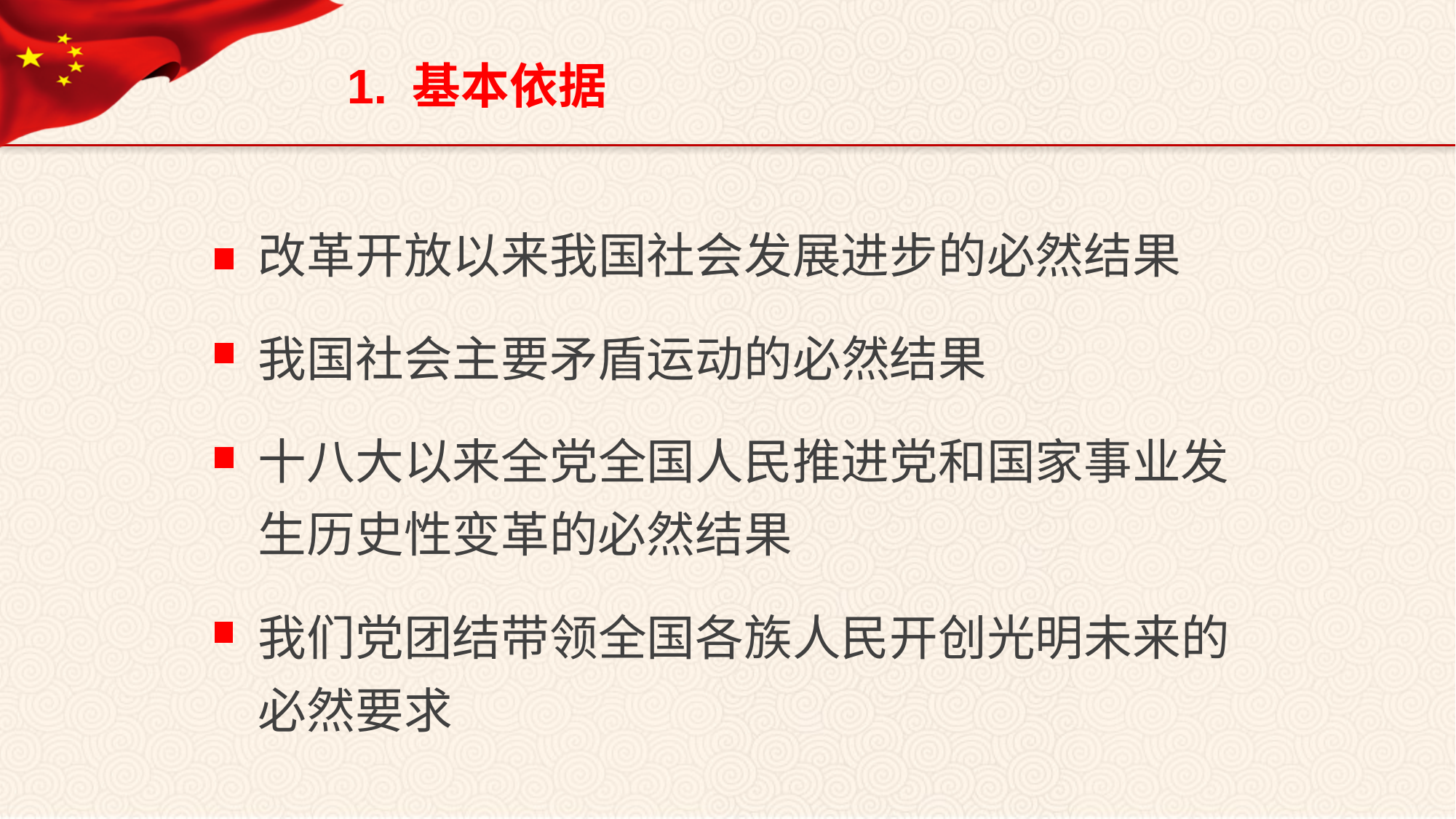

1. 基本依据
改革开放以来我国社会发展进步的必然结果
我国社会主要矛盾运动的必然结果
十八大以来全党全国人民推进党和国家事业发生历史性变革的必然结果
我们党团结带领全国各族人民开创光明未来的必然要求